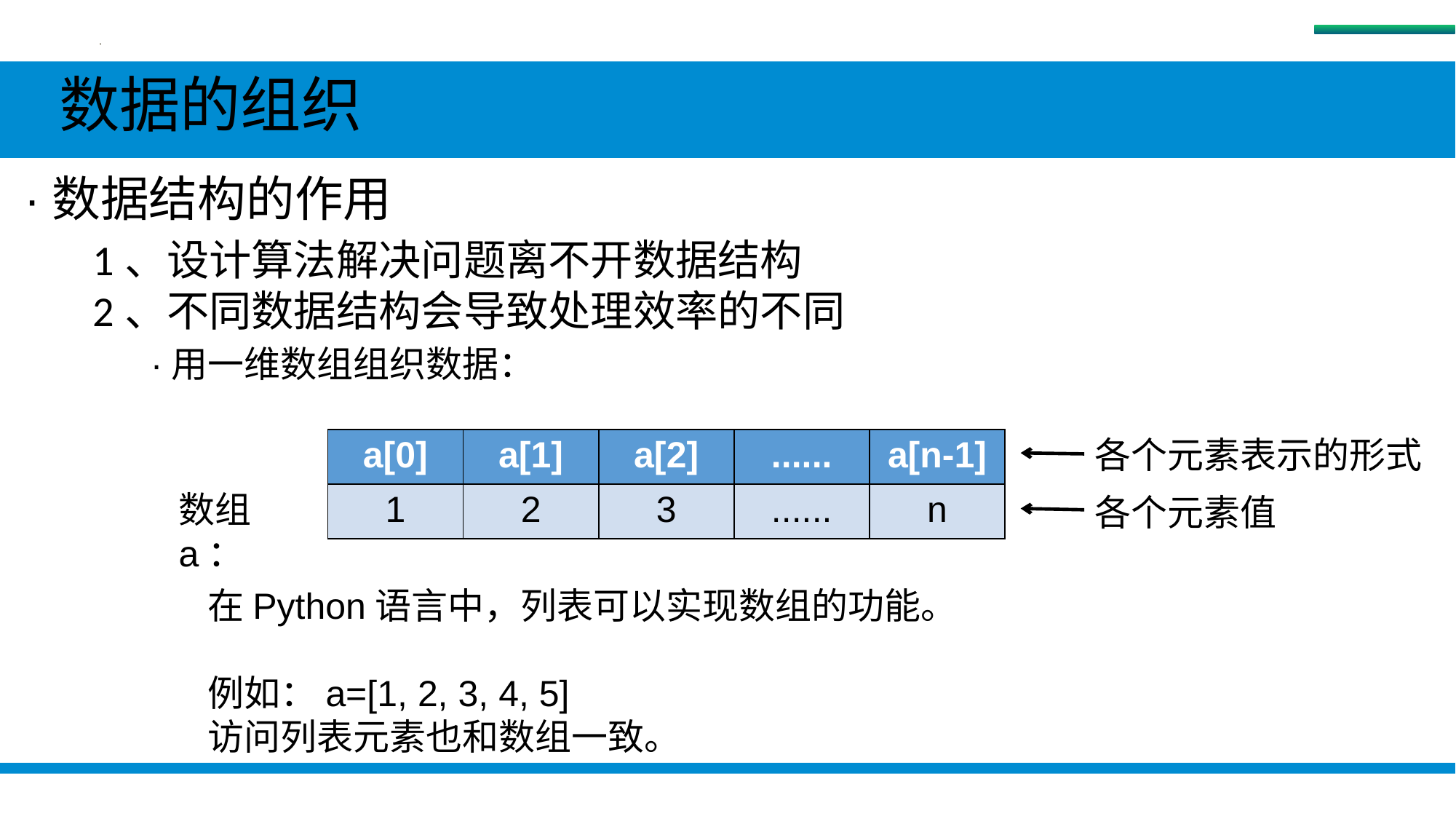

数据

  数据的组织
 ·数据结构的作用
1、设计算法解决问题离不开数据结构
2、不同数据结构会导致处理效率的不同
      ·用一维数组组织数据：
各个元素表示的形式
| a[0] | a[1] | a[2] | ...... | a[n-1] |
| --- | --- | --- | --- | --- |
| 1 | 2 | 3 | ...... | n |
数组a：
各个元素值
在Python语言中，列表可以实现数组的功能。

例如：a=[1, 2, 3, 4, 5]
访问列表元素也和数组一致。
#